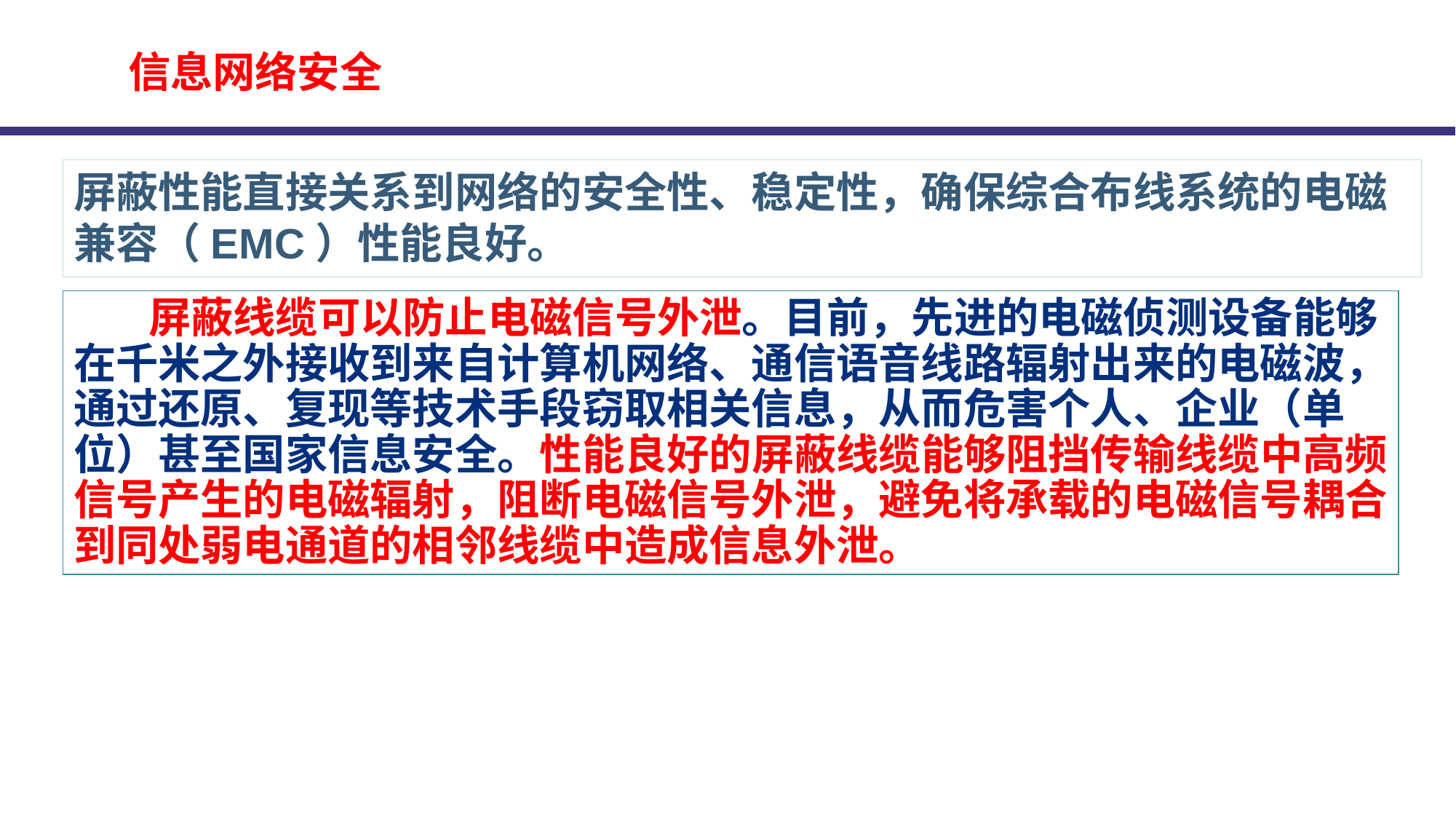

信息网络安全
屏蔽性能直接关系到网络的安全性、稳定性，确保综合布线系统的电磁兼容（EMC）性能良好。
屏蔽线缆可以防止电磁信号外泄。目前，先进的电磁侦测设备能够在千米之外接收到来自计算机网络、通信语音线路辐射出来的电磁波，通过还原、复现等技术手段窃取相关信息，从而危害个人、企业（单位）甚至国家信息安全。性能良好的屏蔽线缆能够阻挡传输线缆中高频信号产生的电磁辐射，阻断电磁信号外泄，避免将承载的电磁信号耦合到同处弱电通道的相邻线缆中造成信息外泄。